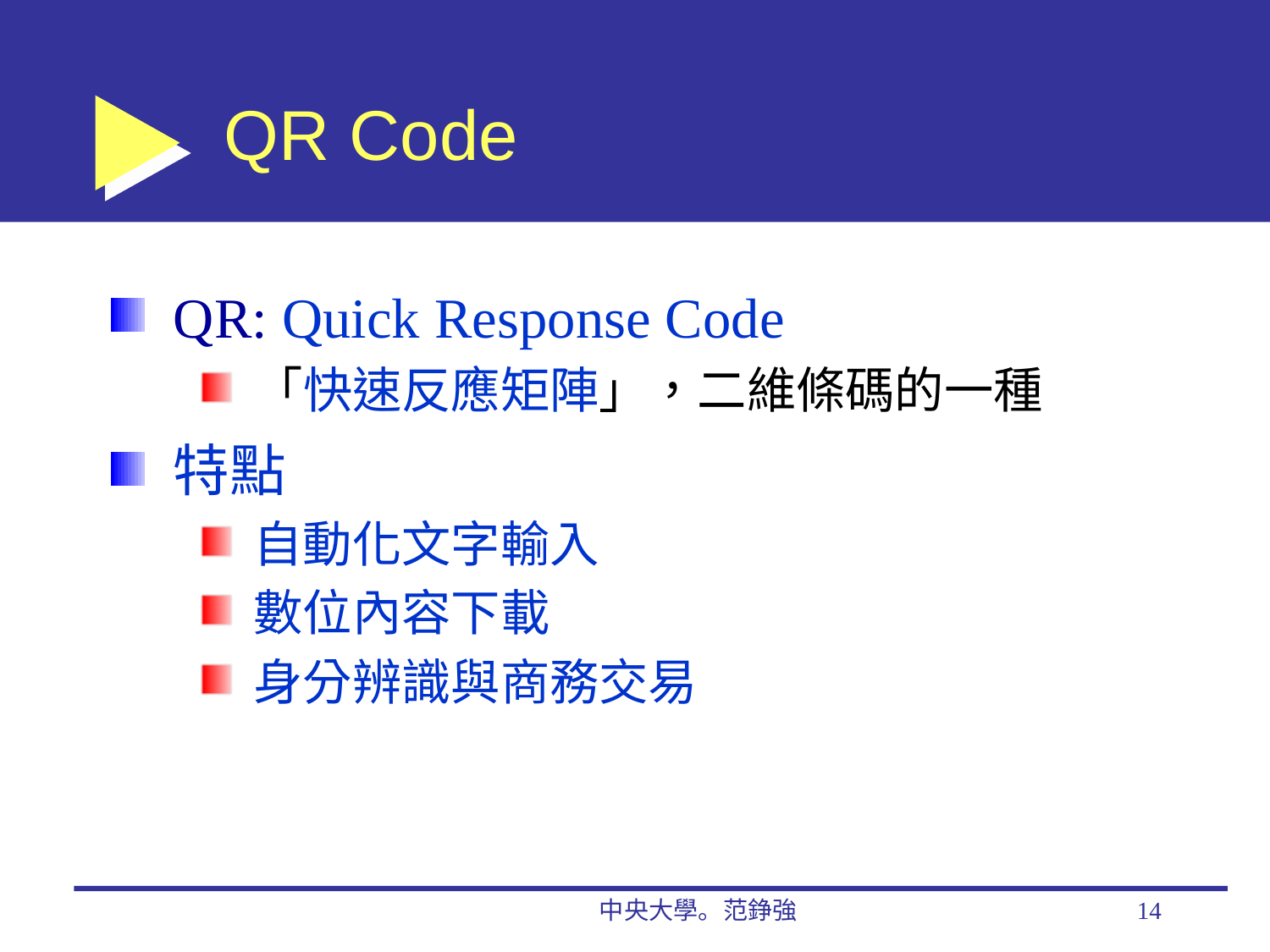

# QR Code
QR: Quick Response Code
「快速反應矩陣」，二維條碼的一種
特點
自動化文字輸入
數位內容下載
身分辨識與商務交易
中央大學。范錚強
14